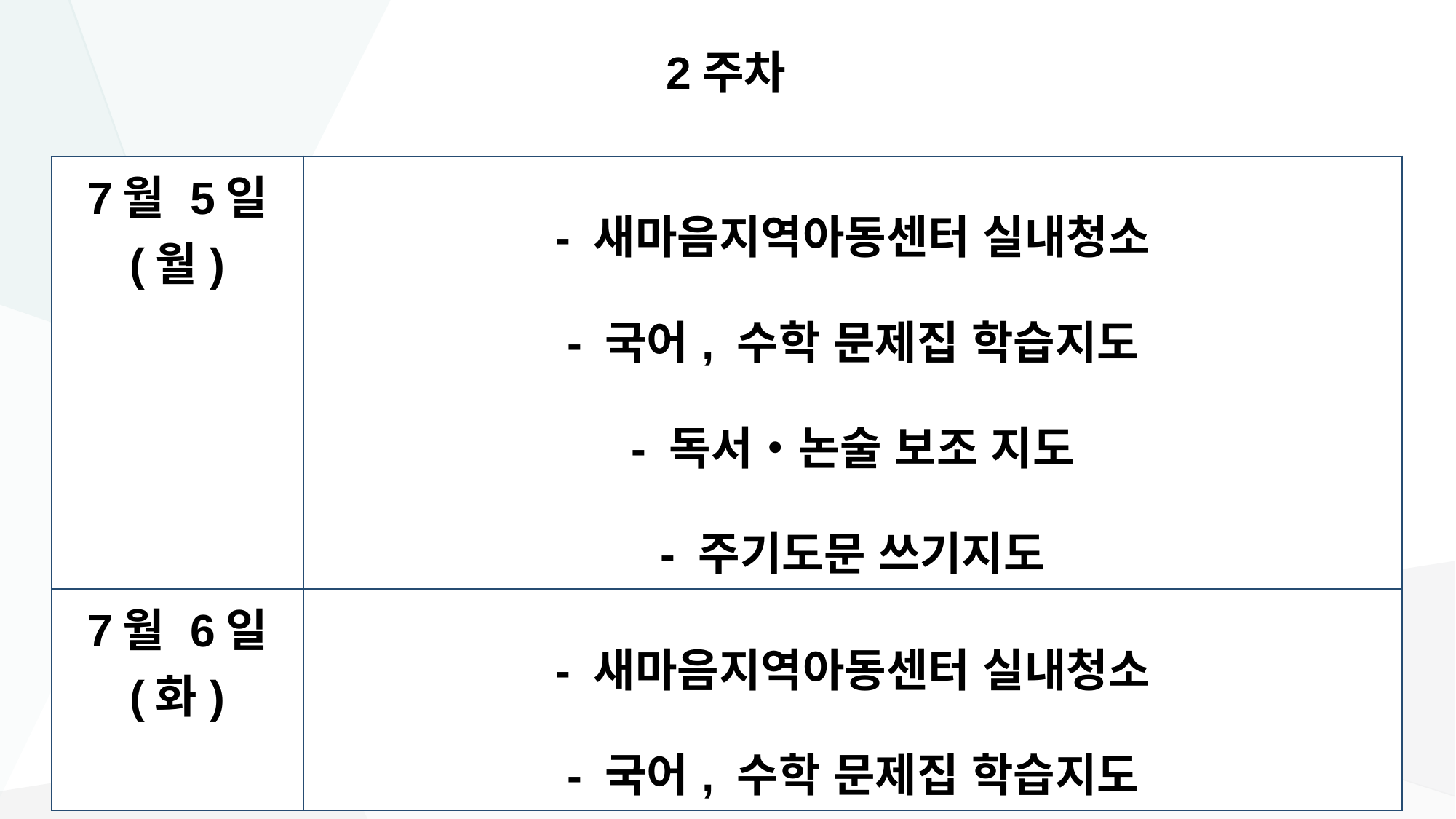

# 2주차
| 7월 5일 (월) | - 새마음지역아동센터 실내청소 - 국어, 수학 문제집 학습지도 - 독서‧논술 보조 지도 - 주기도문 쓰기지도 |
| --- | --- |
| 7월 6일 (화) | - 새마음지역아동센터 실내청소 - 국어, 수학 문제집 학습지도 |